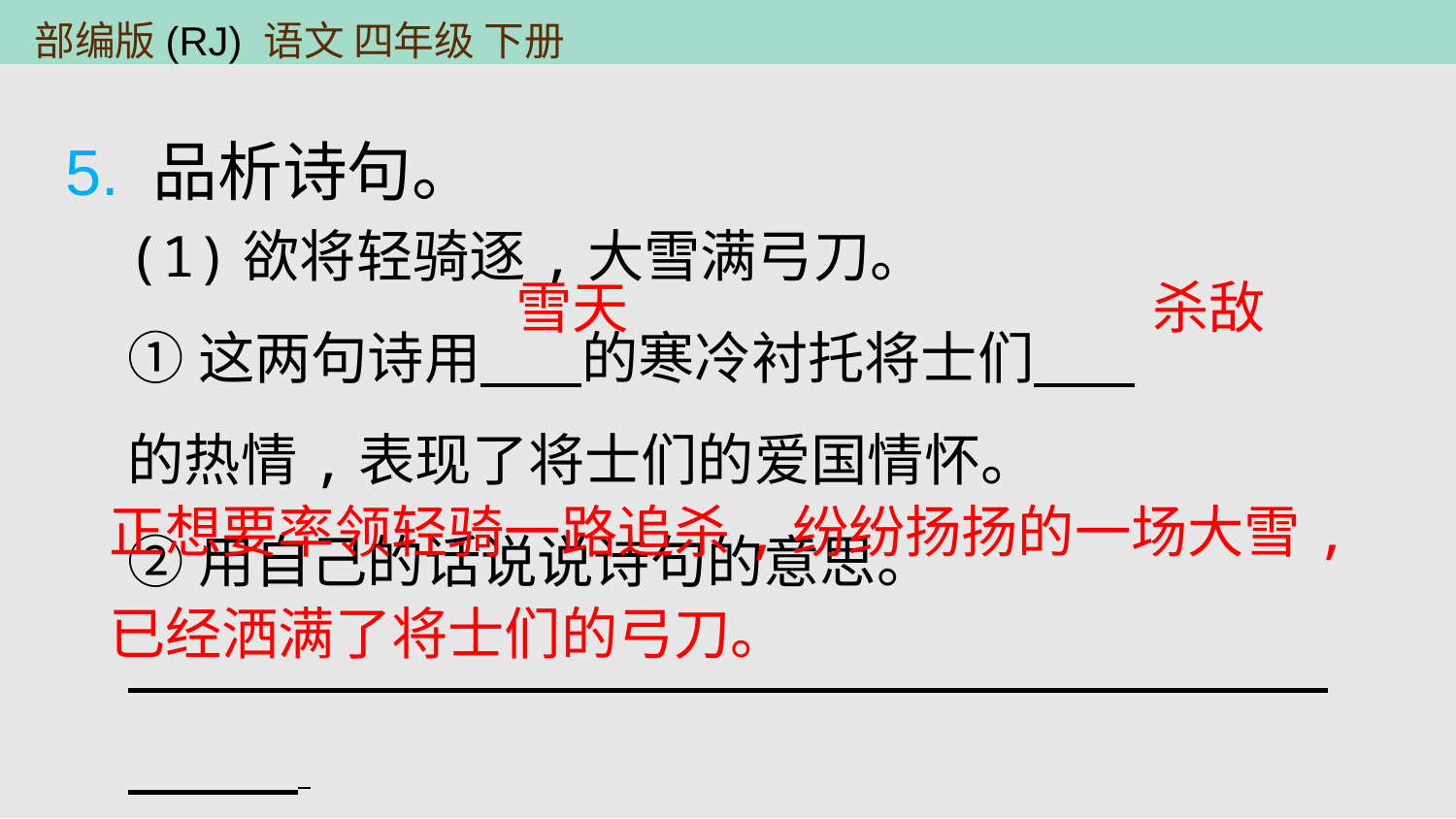

5. 品析诗句。
(1)欲将轻骑逐,大雪满弓刀。
①这两句诗用        的寒冷衬托将士们
的热情,表现了将士们的爱国情怀。
②用自己的话说说诗句的意思。

雪天
杀敌
正想要率领轻骑一路追杀,纷纷扬扬的一场大雪,
已经洒满了将士们的弓刀。